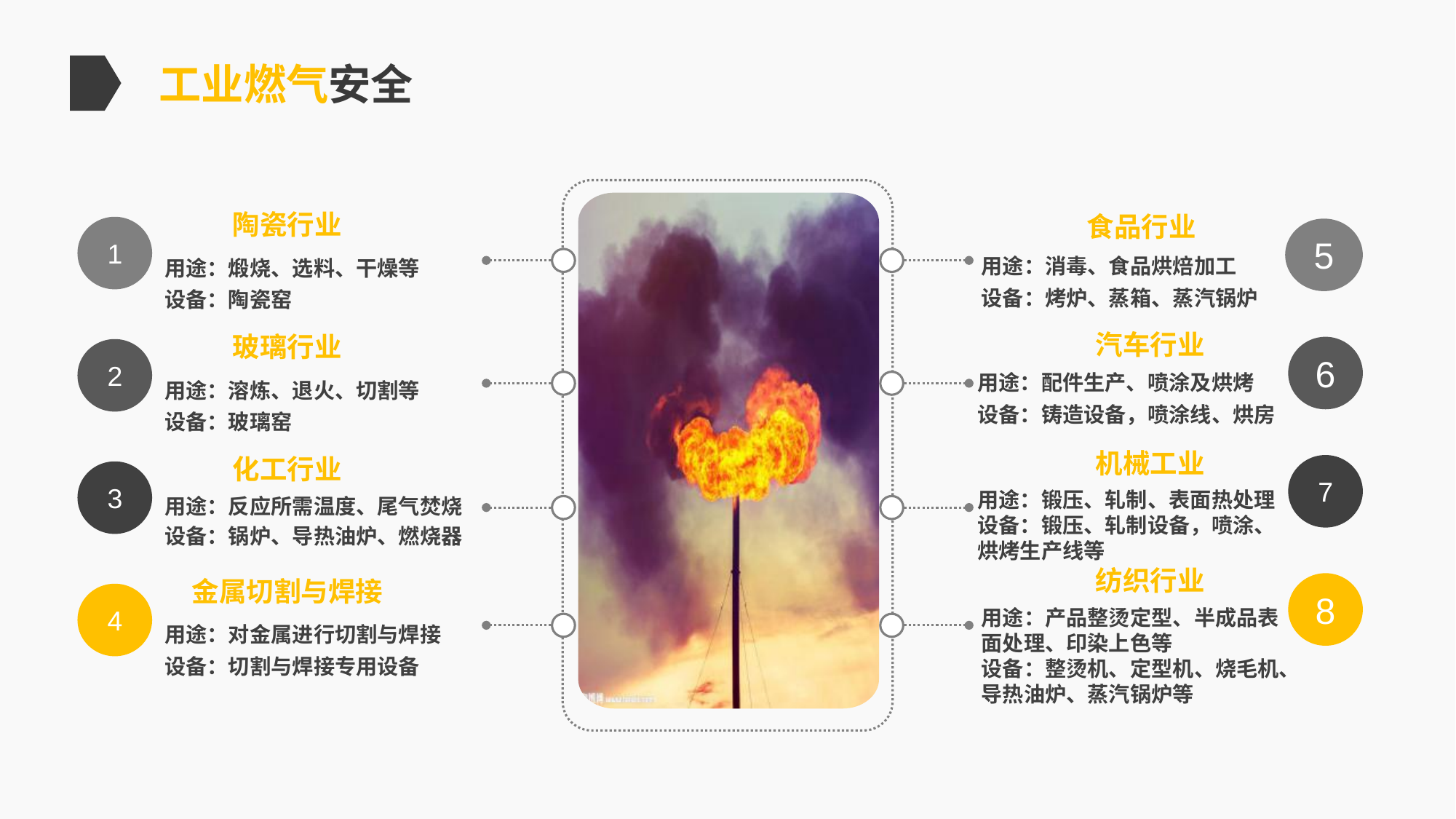

工业燃气安全

陶瓷行业
1
用途：煅烧、选料、干燥等
设备：陶瓷窑
食品行业
5
用途：消毒、食品烘焙加工
设备：烤炉、蒸箱、蒸汽锅炉

汽车行业
6
用途：配件生产、喷涂及烘烤
设备：铸造设备，喷涂线、烘房
玻璃行业
2
用途：溶炼、退火、切割等
设备：玻璃窑

机械工业
7
用途：锻压、轧制、表面热处理
设备：锻压、轧制设备，喷涂、烘烤生产线等
化工行业
3

用途：反应所需温度、尾气焚烧
设备：锅炉、导热油炉、燃烧器

纺织行业
8
用途：产品整烫定型、半成品表面处理、印染上色等
设备：整烫机、定型机、烧毛机、导热油炉、蒸汽锅炉等
金属切割与焊接
4
用途：对金属进行切割与焊接
设备：切割与焊接专用设备